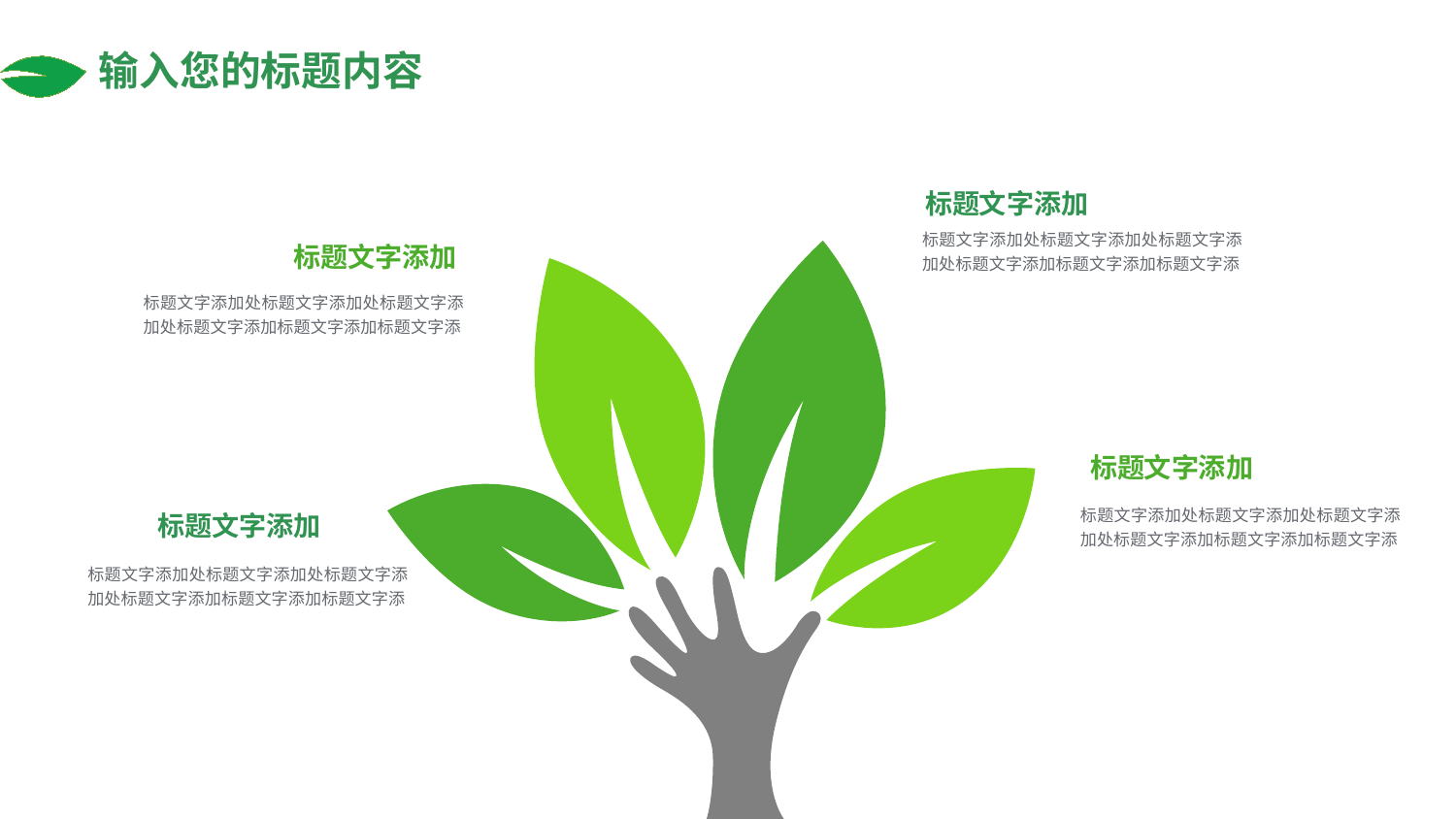

输入您的标题内容

标题文字添加
标题文字添加处标题文字添加处标题文字添加处标题文字添加标题文字添加标题文字添
标题文字添加
标题文字添加处标题文字添加处标题文字添加处标题文字添加标题文字添加标题文字添

标题文字添加
标题文字添加处标题文字添加处标题文字添加处标题文字添加标题文字添加标题文字添

标题文字添加
标题文字添加处标题文字添加处标题文字添加处标题文字添加标题文字添加标题文字添